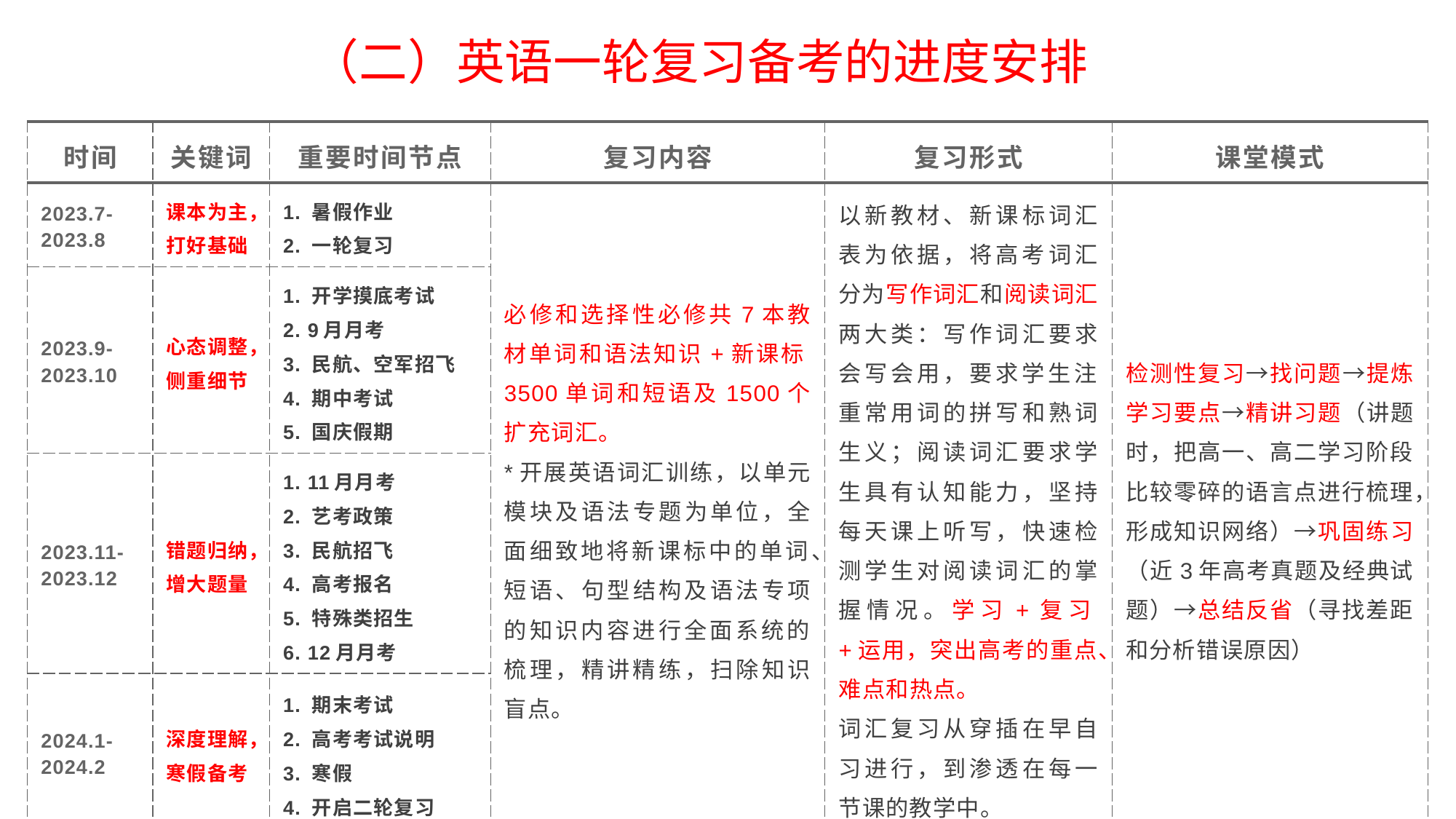

# （二）英语一轮复习备考的进度安排
| 时间 | 关键词 | 重要时间节点 | 复习内容 | 复习形式 | 课堂模式 |
| --- | --- | --- | --- | --- | --- |
| 2023.7-2023.8 | 课本为主，打好基础 | 1. 暑假作业 2. 一轮复习 | 必修和选择性必修共7本教材单词和语法知识+新课标3500单词和短语及1500个扩充词汇。 \*开展英语词汇训练，以单元模块及语法专题为单位，全面细致地将新课标中的单词、短语、句型结构及语法专项的知识内容进行全面系统的梳理，精讲精练，扫除知识盲点。 | 以新教材、新课标词汇表为依据，将高考词汇分为写作词汇和阅读词汇两大类：写作词汇要求会写会用，要求学生注重常用词的拼写和熟词生义；阅读词汇要求学生具有认知能力，坚持每天课上听写，快速检测学生对阅读词汇的掌握情况。学习+复习+运用，突出高考的重点、难点和热点。 词汇复习从穿插在早自习进行，到渗透在每一节课的教学中。 | 检测性复习→找问题→提炼学习要点→精讲习题（讲题时，把高一、高二学习阶段比较零碎的语言点进行梳理，形成知识网络）→巩固练习（近3年高考真题及经典试题）→总结反省（寻找差距和分析错误原因） |
| 2023.9-2023.10 | 心态调整，侧重细节 | 1. 开学摸底考试 2. 9月月考 3. 民航、空军招飞 4. 期中考试 5. 国庆假期 |  |  |  |
| 2023.11-2023.12 | 错题归纳，增大题量 | 1. 11月月考 2. 艺考政策 3. 民航招飞 4. 高考报名 5. 特殊类招生 6. 12月月考 |  |  |  |
| 2024.1-2024.2 | 深度理解，寒假备考 | 1. 期末考试 2. 高考考试说明 3. 寒假 4. 开启二轮复习 |  |  |  |